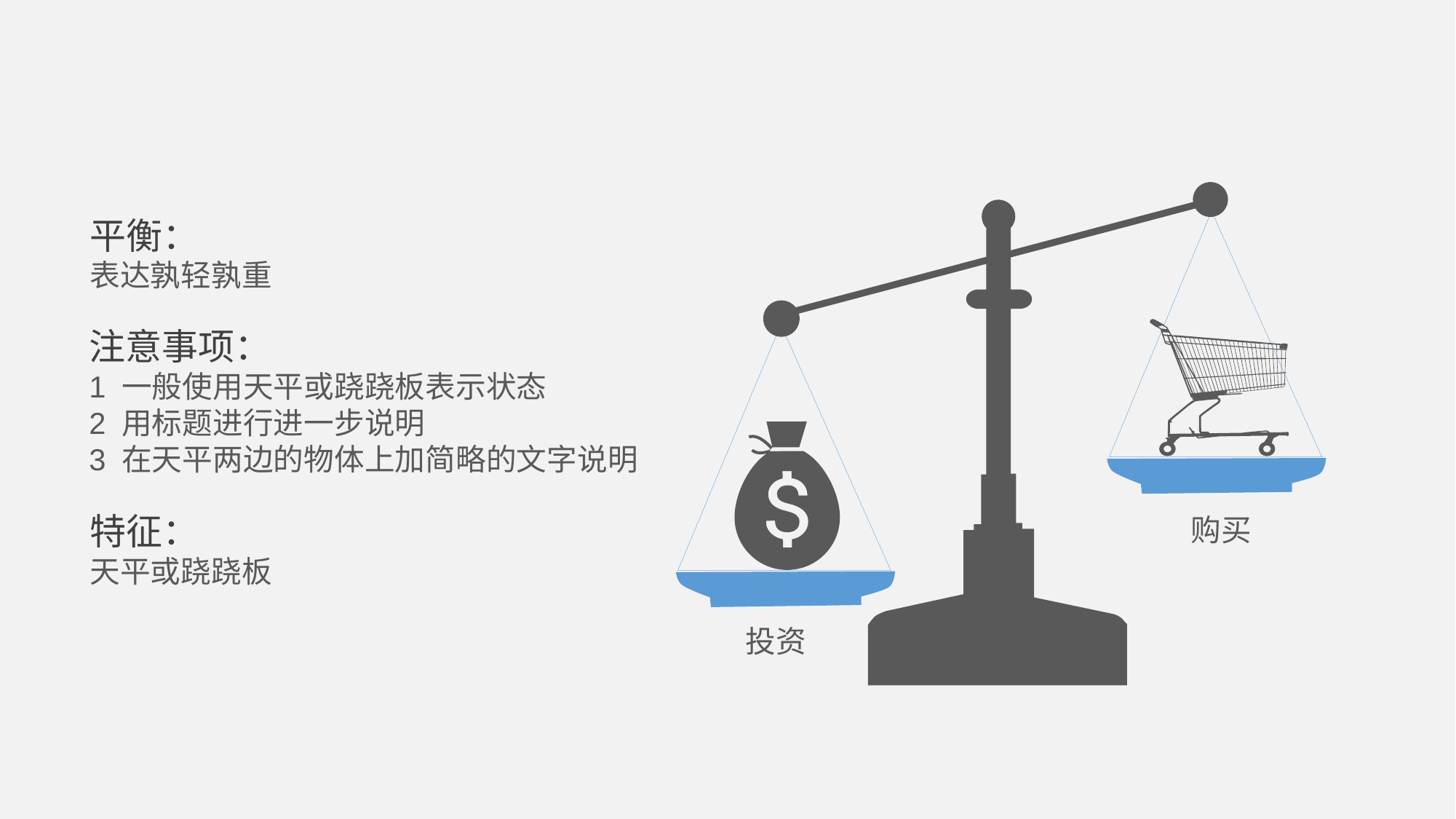

平衡：
表达孰轻孰重
注意事项：
1 一般使用天平或跷跷板表示状态
2 用标题进行进一步说明
3 在天平两边的物体上加简略的文字说明
特征：
天平或跷跷板
购买
投资